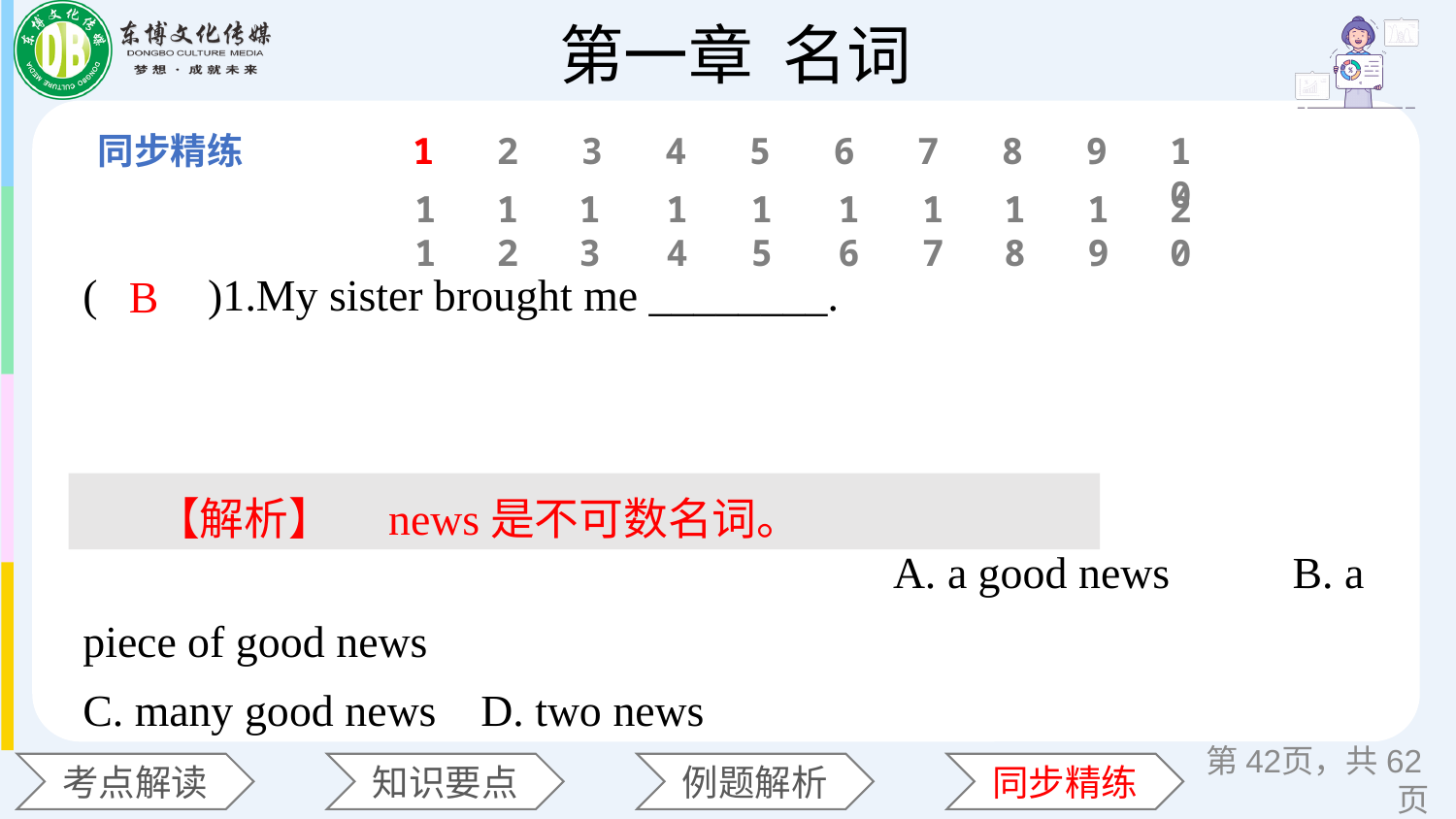

1
2
3
4
5
6
7
8
9
10
11
12
13
14
15
16
17
18
19
20
(　　)1.My sister brought me ________.　　　　　　　　　　　　　　　　　　　　　　　　　　　　　　　　　　　　　　　　　　　　　　　　　　　　　　　　　　　　　　　　　　　　　　　　　　　　　　　　　　　　　　　　　　　　　　　　　　　　　　　　　　　　　　　　　　　　A. a good news           B. a piece of good news
C. many good news    D. two news
B
【解析】　news是不可数名词。
第42页，共62页